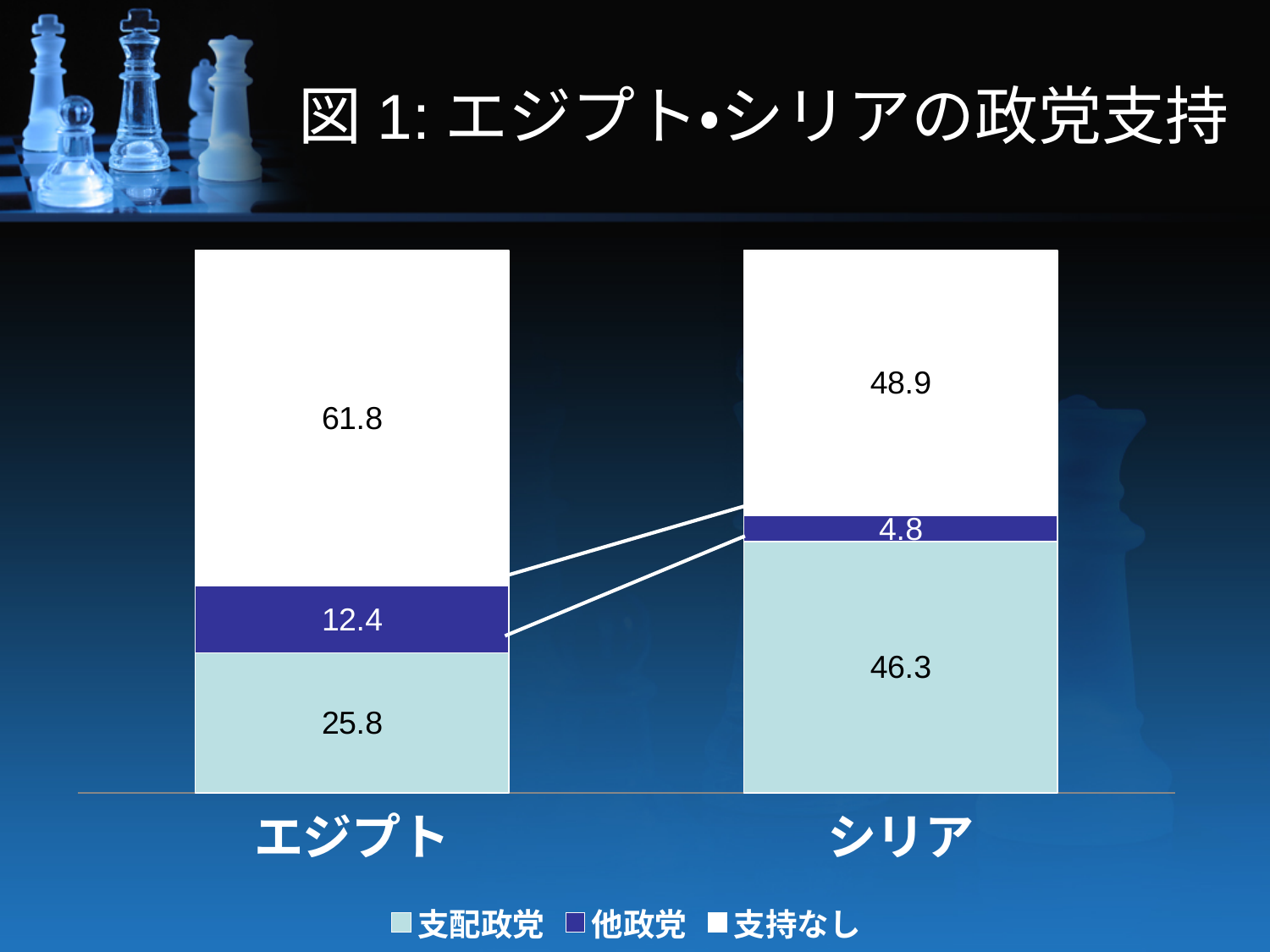

# 図1:エジプト・シリアの政党支持

### Chart

| Category | 支配政党 | 他政党 | 支持なし |
|---|---|---|---|
| エジプト | 25.8 | 12.4 | 61.8 |
| シリア | 46.3 | 4.8 | 48.9 |